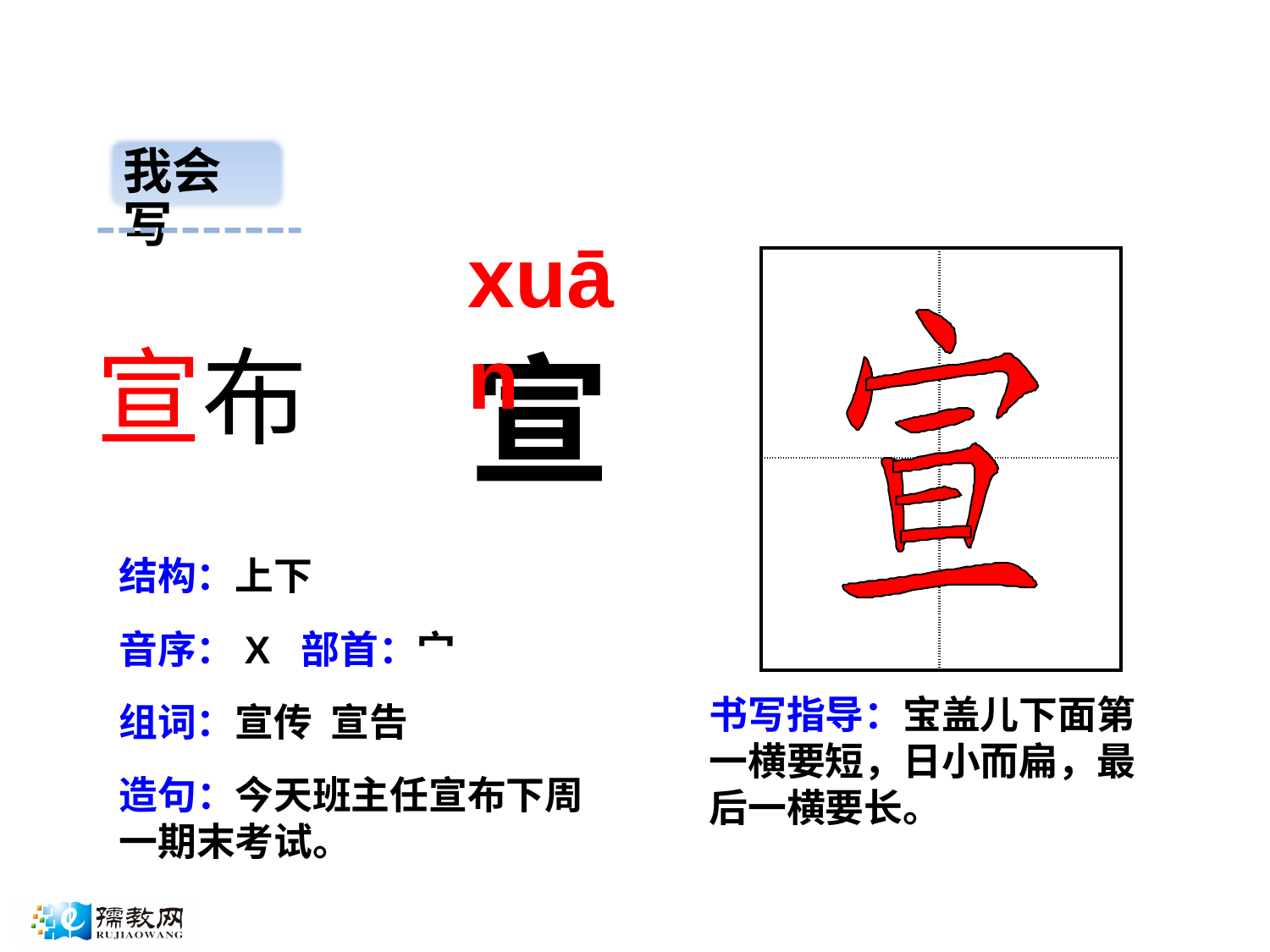

我会写

xuān
|  |  |
| --- | --- |
|  |  |

宣布
宣

结构：上下

音序：X  部首：宀
书写指导：宝盖儿下面第一横要短，日小而扁，最后一横要长。
组词：宣传  宣告
造句：今天班主任宣布下周一期末考试。